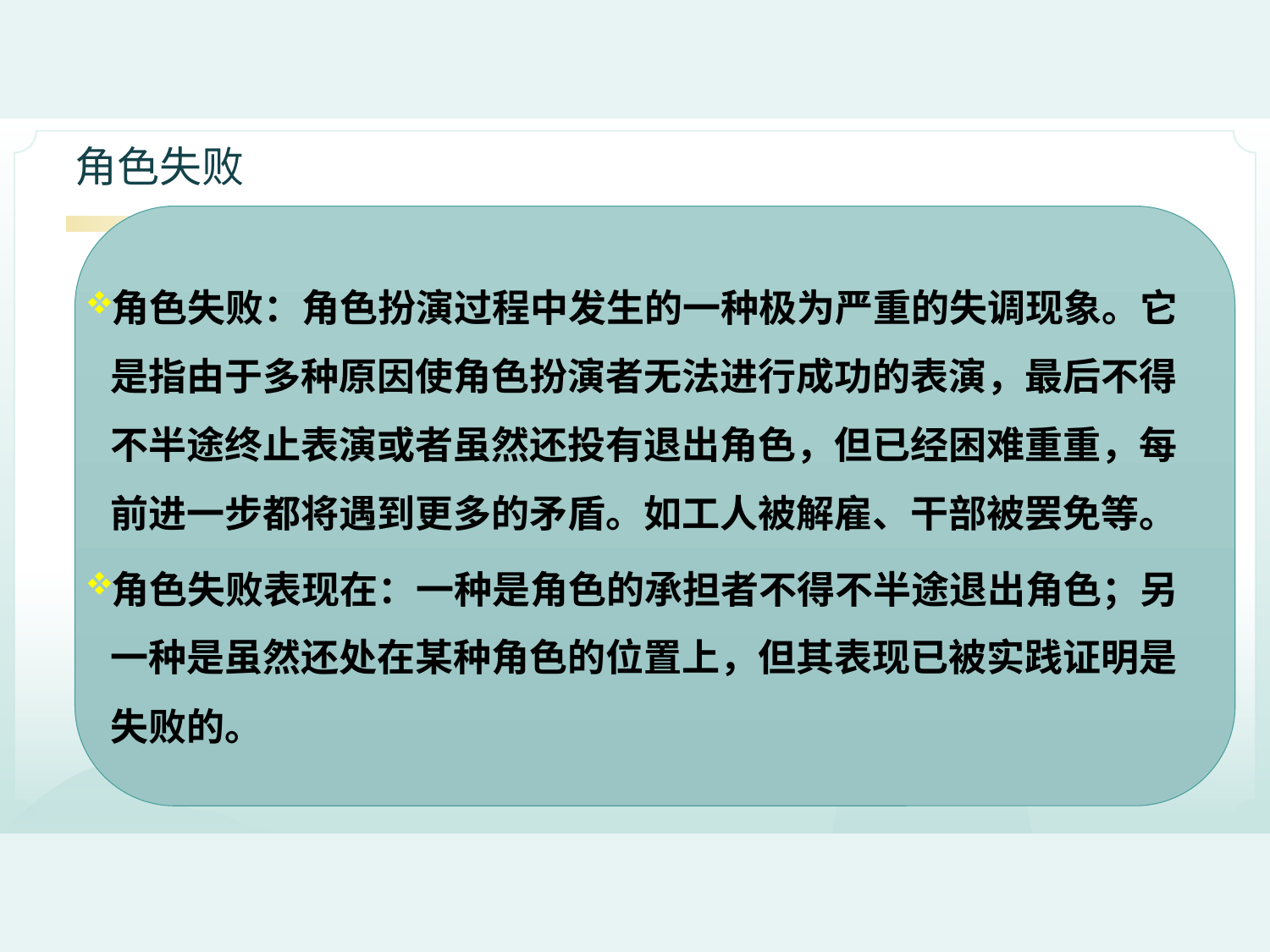

# 角色失败

角色失败：角色扮演过程中发生的一种极为严重的失调现象。它是指由于多种原因使角色扮演者无法进行成功的表演，最后不得不半途终止表演或者虽然还投有退出角色，但已经困难重重，每前进一步都将遇到更多的矛盾。如工人被解雇、干部被罢免等。
角色失败表现在：一种是角色的承担者不得不半途退出角色；另一种是虽然还处在某种角色的位置上，但其表现已被实践证明是失败的。